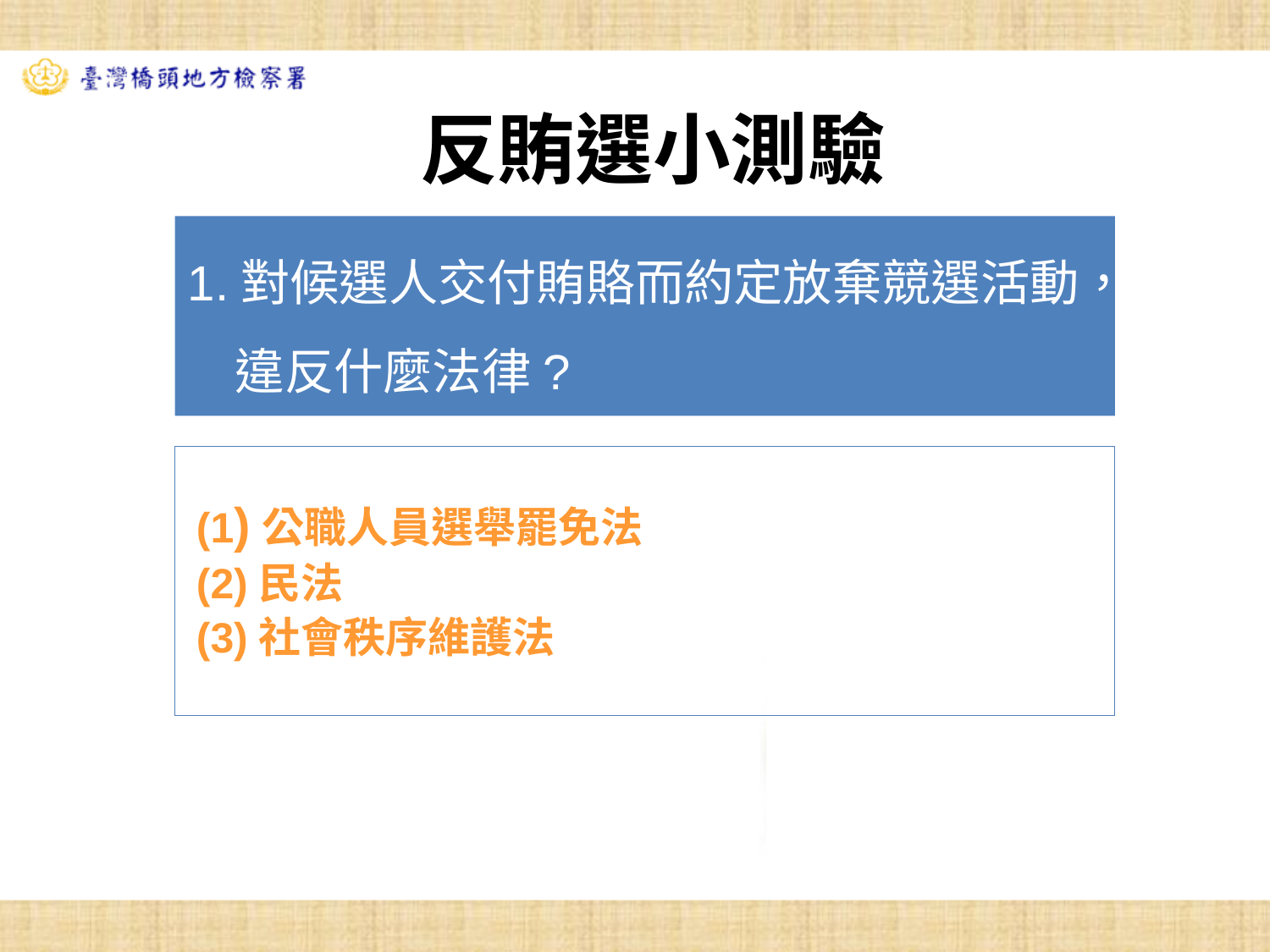

# 反賄選小測驗
1.對候選人交付賄賂而約定放棄競選活動，違反什麼法律?
(1)公職人員選舉罷免法
(2)民法
(3)社會秩序維護法